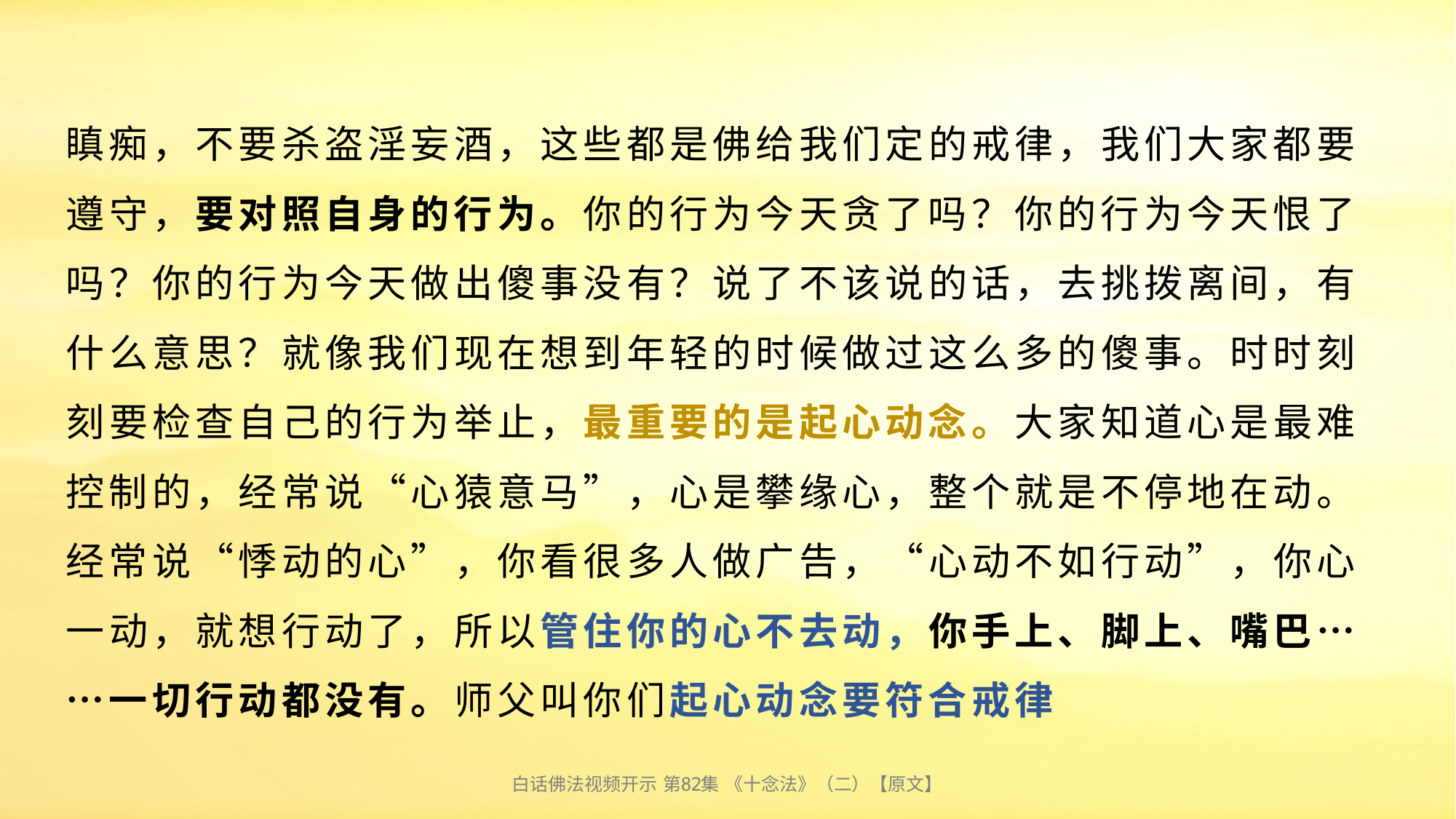

# 瞋痴，不要杀盗淫妄酒，这些都是佛给我们定的戒律，我们大家都要遵守，要对照自身的行为。你的行为今天贪了吗？你的行为今天恨了吗？你的行为今天做出傻事没有？说了不该说的话，去挑拨离间，有什么意思？就像我们现在想到年轻的时候做过这么多的傻事。时时刻刻要检查自己的行为举止，最重要的是起心动念。大家知道心是最难控制的，经常说“心猿意马”，心是攀缘心，整个就是不停地在动。经常说“悸动的心”，你看很多人做广告，“心动不如行动”，你心一动，就想行动了，所以管住你的心不去动，你手上、脚上、嘴巴……一切行动都没有。师父叫你们起心动念要符合戒律
白话佛法视频开示 第82集 《十念法》（二）【原文】